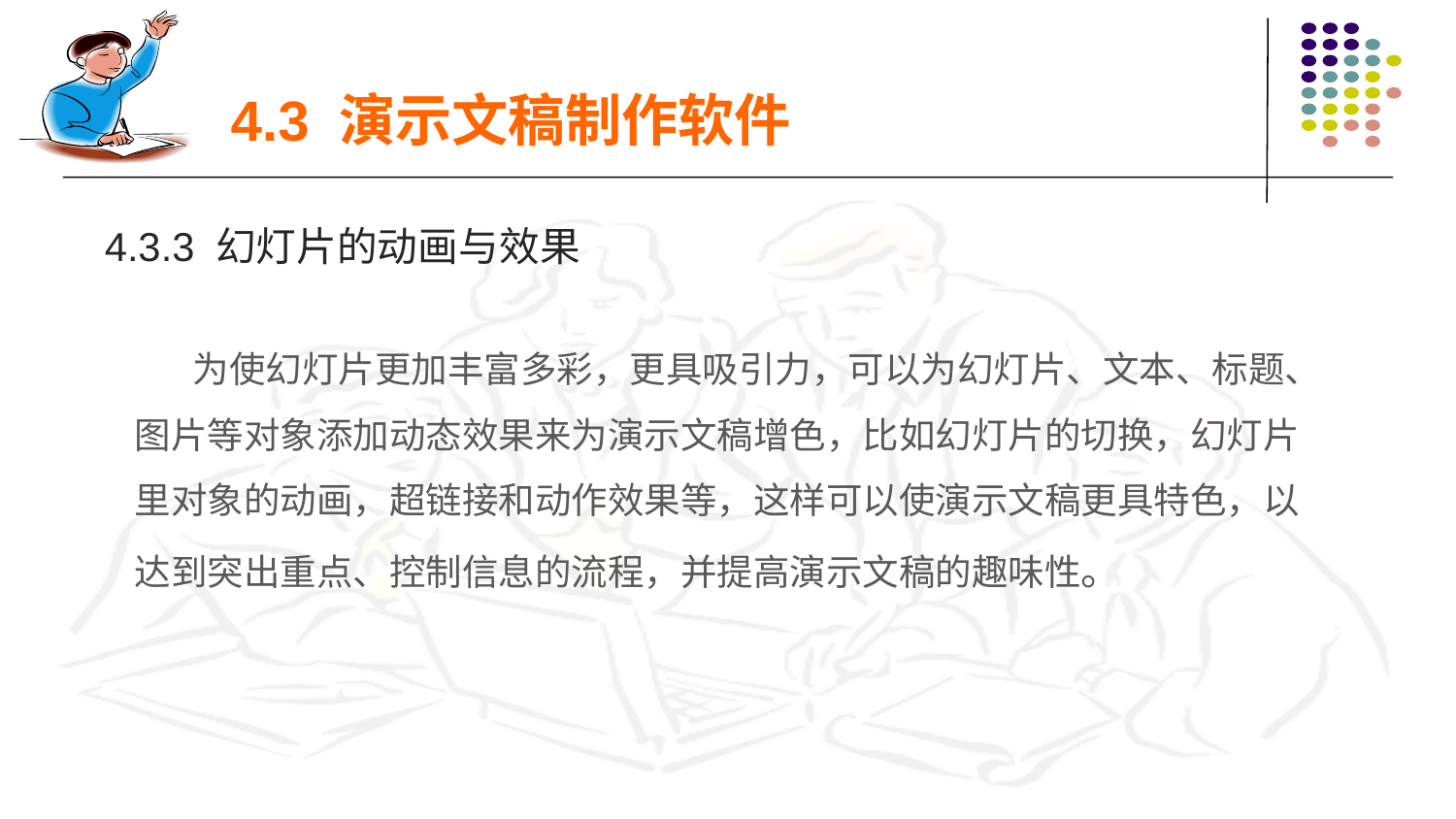

4.3 演示文稿制作软件
4.3.3 幻灯片的动画与效果
      为使幻灯片更加丰富多彩，更具吸引力，可以为幻灯片、文本、标题、图片等对象添加动态效果来为演示文稿增色，比如幻灯片的切换，幻灯片里对象的动画，超链接和动作效果等，这样可以使演示文稿更具特色，以达到突出重点、控制信息的流程，并提高演示文稿的趣味性。